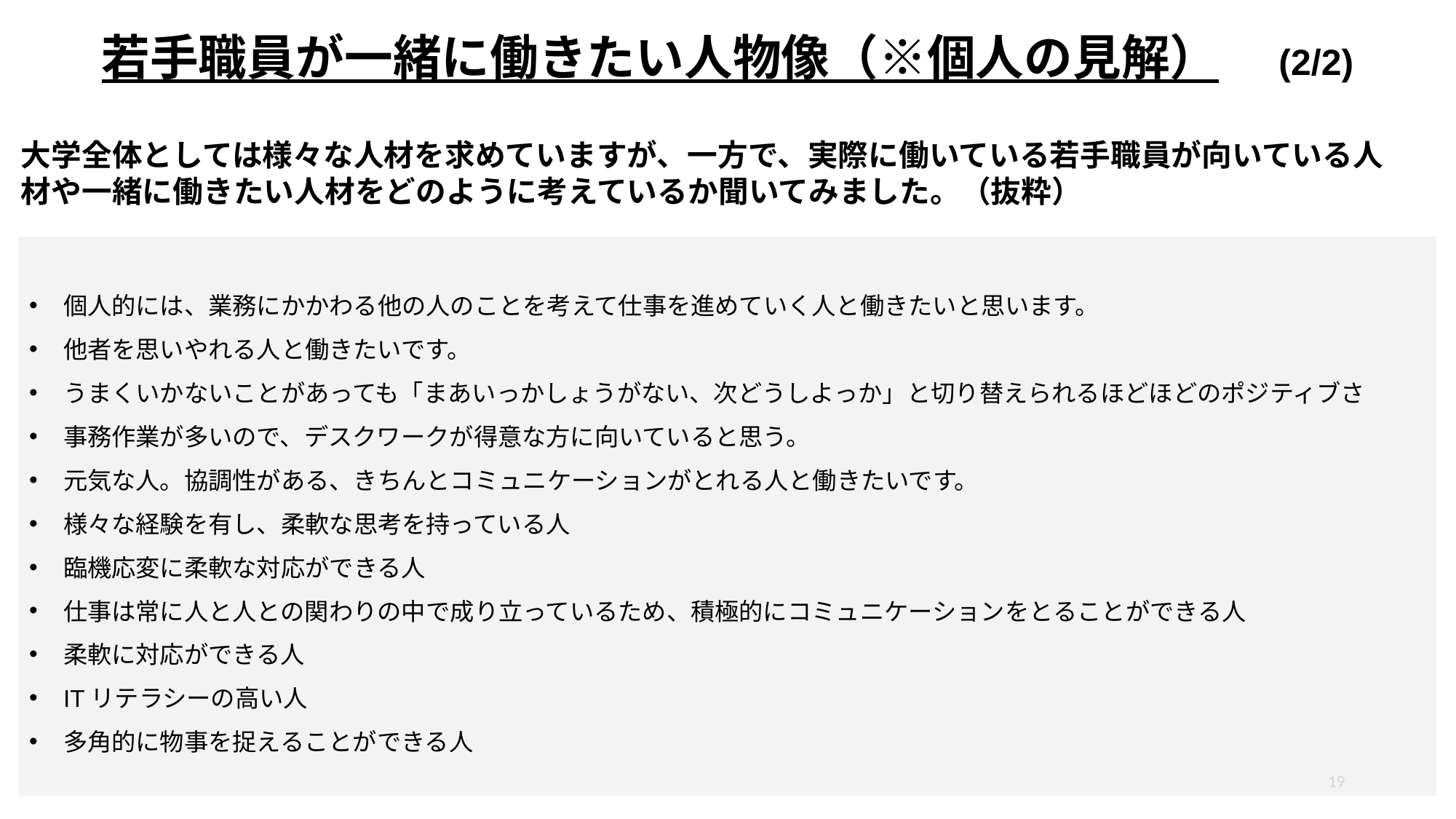

若手職員が一緒に働きたい人物像（※個人の見解）　(2/2)

大学全体としては様々な人材を求めていますが、一方で、実際に働いている若手職員が向いている人材や一緒に働きたい人材をどのように考えているか聞いてみました。（抜粋）
個人的には、業務にかかわる他の人のことを考えて仕事を進めていく人と働きたいと思います。
他者を思いやれる人と働きたいです。
うまくいかないことがあっても「まあいっかしょうがない、次どうしよっか」と切り替えられるほどほどのポジティブさ
事務作業が多いので、デスクワークが得意な方に向いていると思う。
元気な人。協調性がある、きちんとコミュニケーションがとれる人と働きたいです。
様々な経験を有し、柔軟な思考を持っている人
臨機応変に柔軟な対応ができる人
仕事は常に人と人との関わりの中で成り立っているため、積極的にコミュニケーションをとることができる人
柔軟に対応ができる人
ITリテラシーの高い人
多角的に物事を捉えることができる人
19